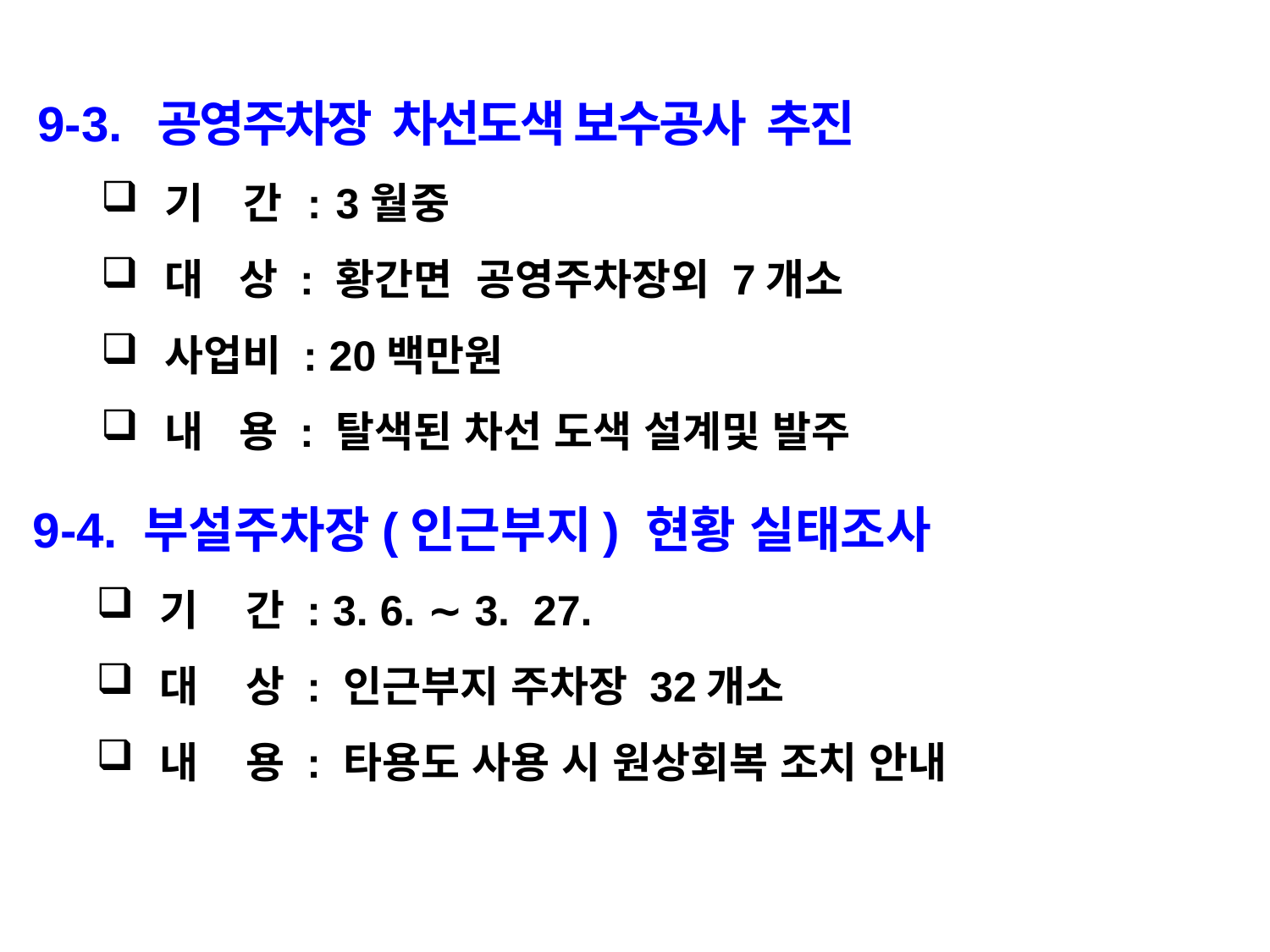

9-3.  공영주차장  차선도색 보수공사  추진
기   간 : 3월중
대   상 : 황간면  공영주차장외 7개소
사업비 : 20백만원
내   용 : 탈색된 차선 도색 설계및 발주

9-4. 부설주차장(인근부지) 현황 실태조사
기    간 : 3. 6. ∼ 3.  27.
대    상 : 인근부지 주차장 32개소
내    용 : 타용도 사용 시 원상회복 조치 안내